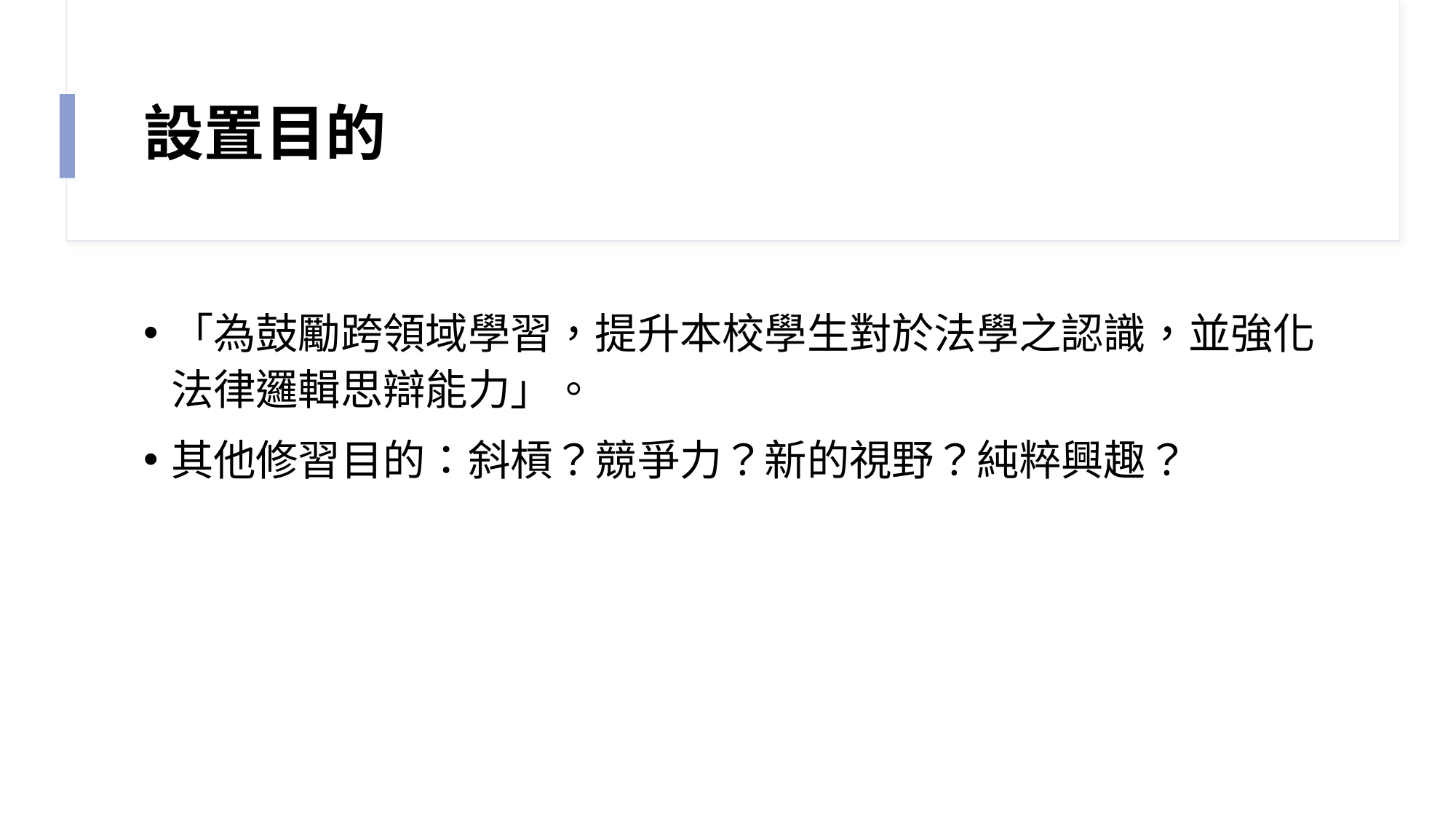

# 設置目的
「為鼓勵跨領域學習，提升本校學生對於法學之認識，並強化法律邏輯思辯能力」。
其他修習目的：斜槓？競爭力？新的視野？純粹興趣？